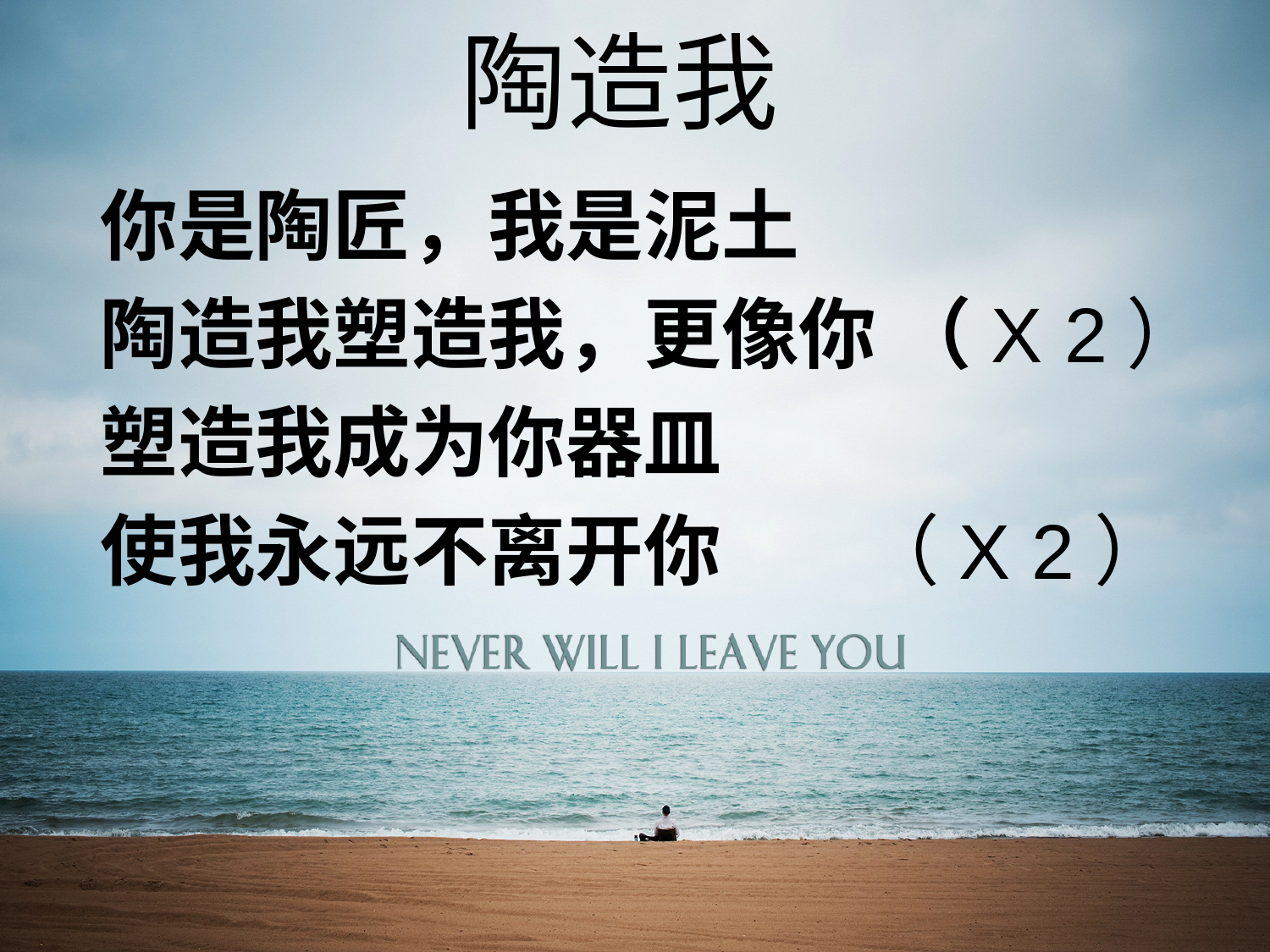

# 陶造我
你是陶匠，我是泥土
陶造我塑造我，更像你 （X 2）
塑造我成为你器皿
使我永远不离开你        （X 2）